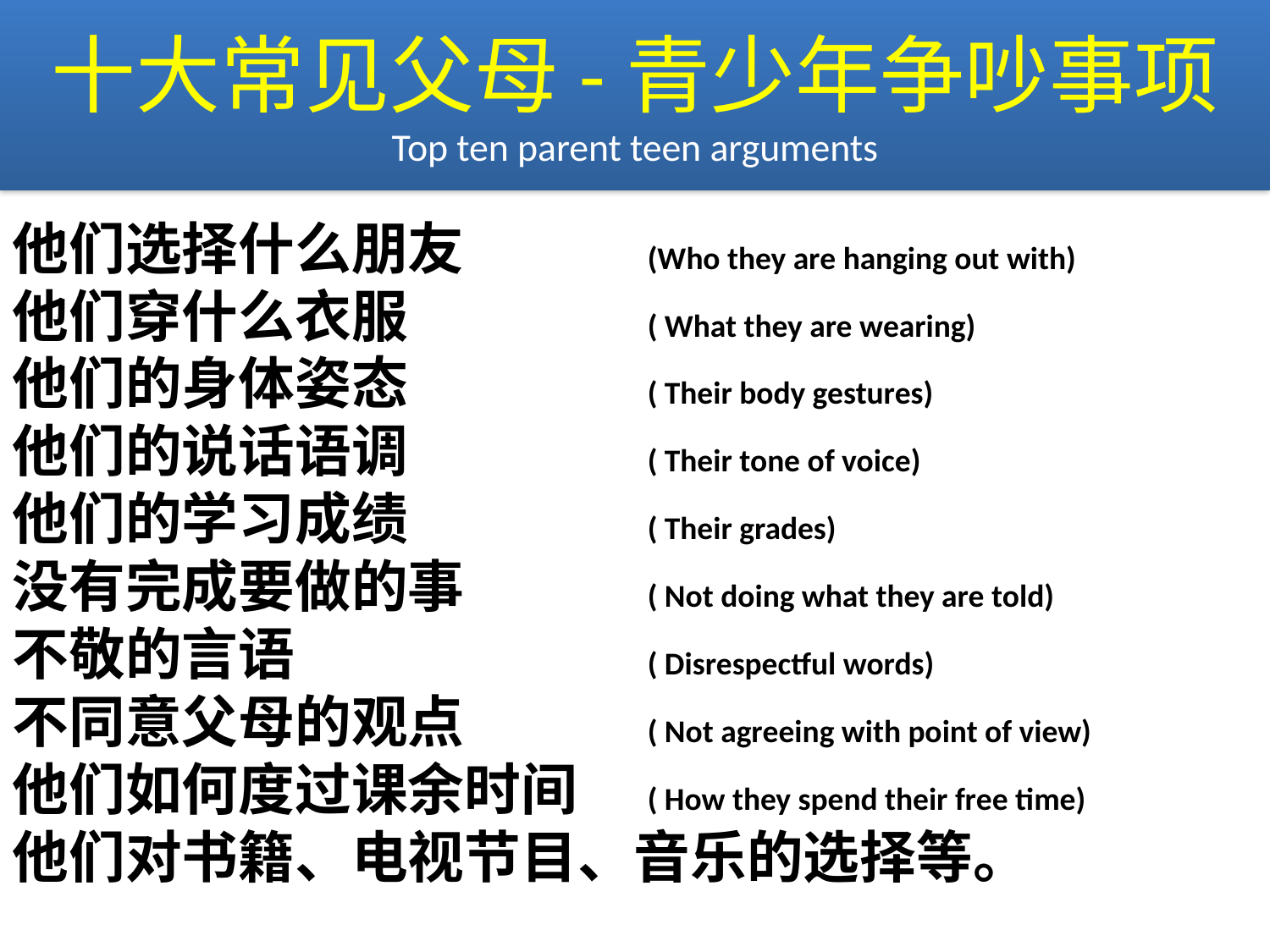

# 十大常见父母-青少年争吵事项 Top ten parent teen arguments
他们选择什么朋友		(Who they are hanging out with)
他们穿什么衣服 		( What they are wearing)
他们的身体姿态 		( Their body gestures)
他们的说话语调 		( Their tone of voice)
他们的学习成绩 		( Their grades)
没有完成要做的事		( Not doing what they are told)
不敬的言语			( Disrespectful words)
不同意父母的观点 		( Not agreeing with point of view)
他们如何度过课余时间 	( How they spend their free time)
他们对书籍、电视节目、音乐的选择等。
				( Their choices in books, tv, movies, music, etc.)